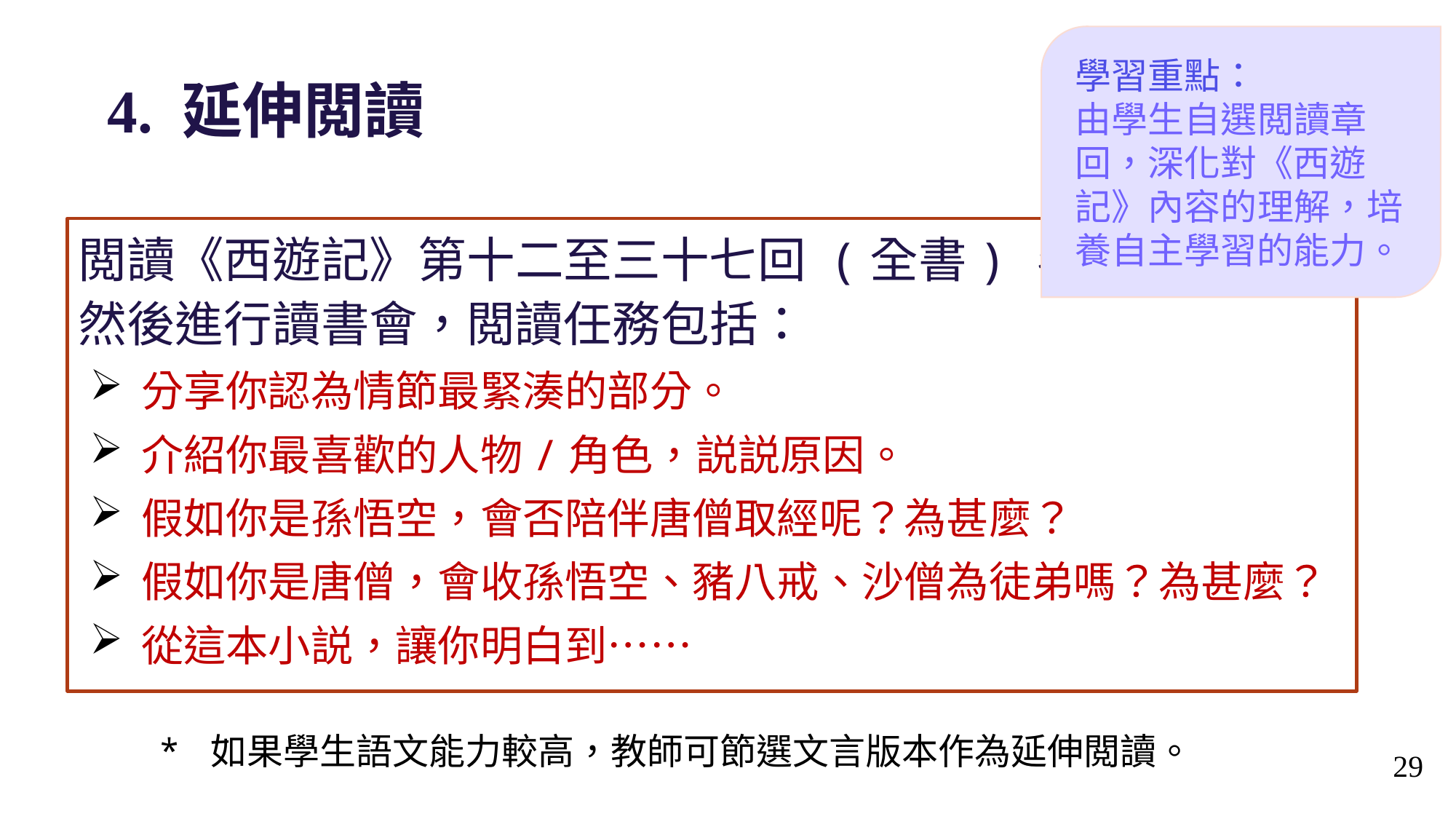

學習重點：
由學生自選閲讀章回，深化對《西遊記》內容的理解，培養自主學習的能力。
4. 延伸閲讀
閲讀《西遊記》第十二至三十七回 (全書)，
然後進行讀書會，閲讀任務包括：
分享你認為情節最緊湊的部分。
介紹你最喜歡的人物/角色，説説原因。
假如你是孫悟空，會否陪伴唐僧取經呢？為甚麼？
假如你是唐僧，會收孫悟空、豬八戒、沙僧為徒弟嗎？為甚麼？
從這本小説，讓你明白到……
* 如果學生語文能力較高，教師可節選文言版本作為延伸閲讀。
29